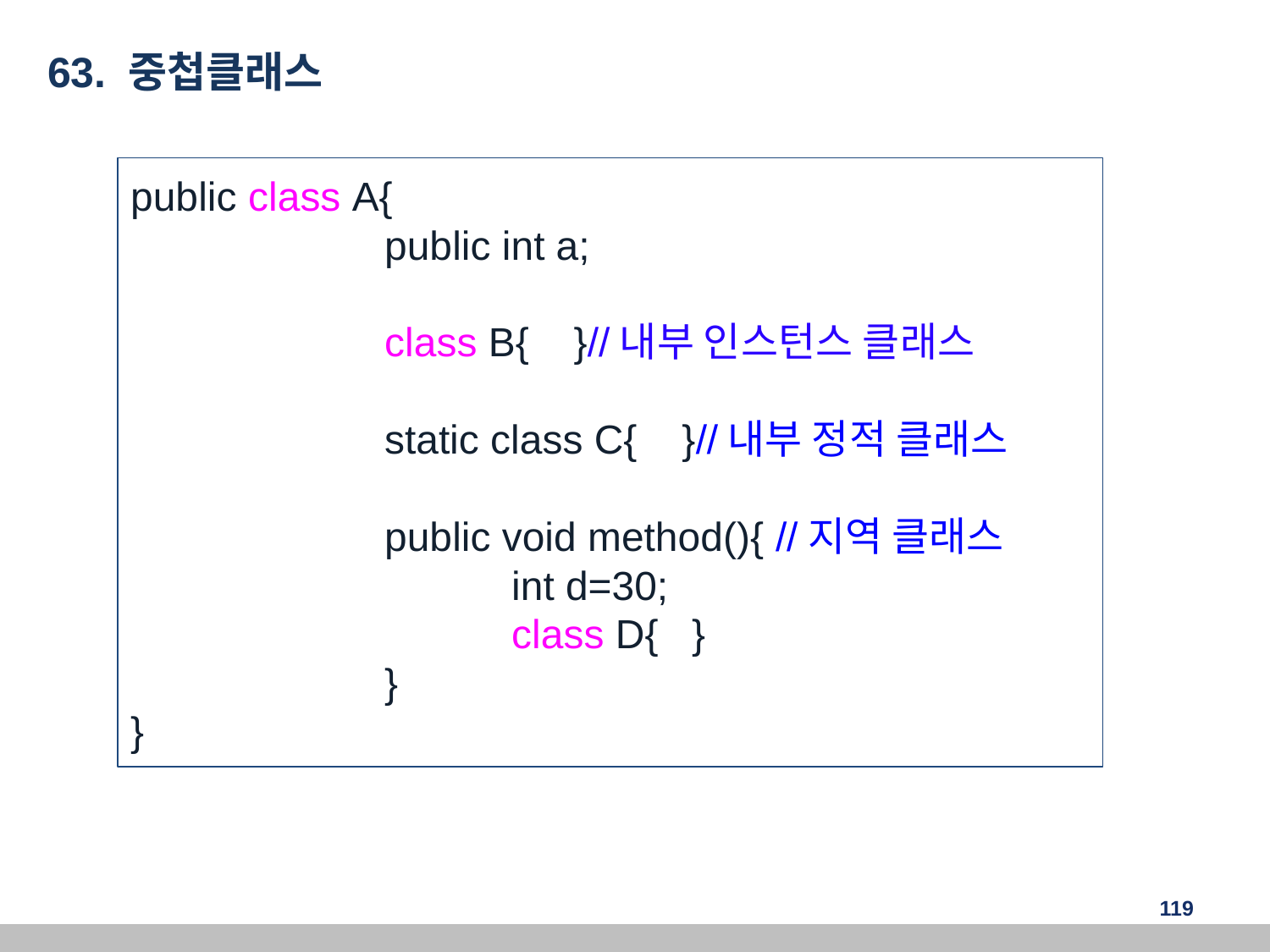

63. 중첩클래스
public class A{
		public int a;

		class B{    }//내부 인스턴스 클래스

		static class C{    }//내부 정적 클래스

		public void method(){ //지역 클래스
			int d=30;
			class D{   }
		}
}
119